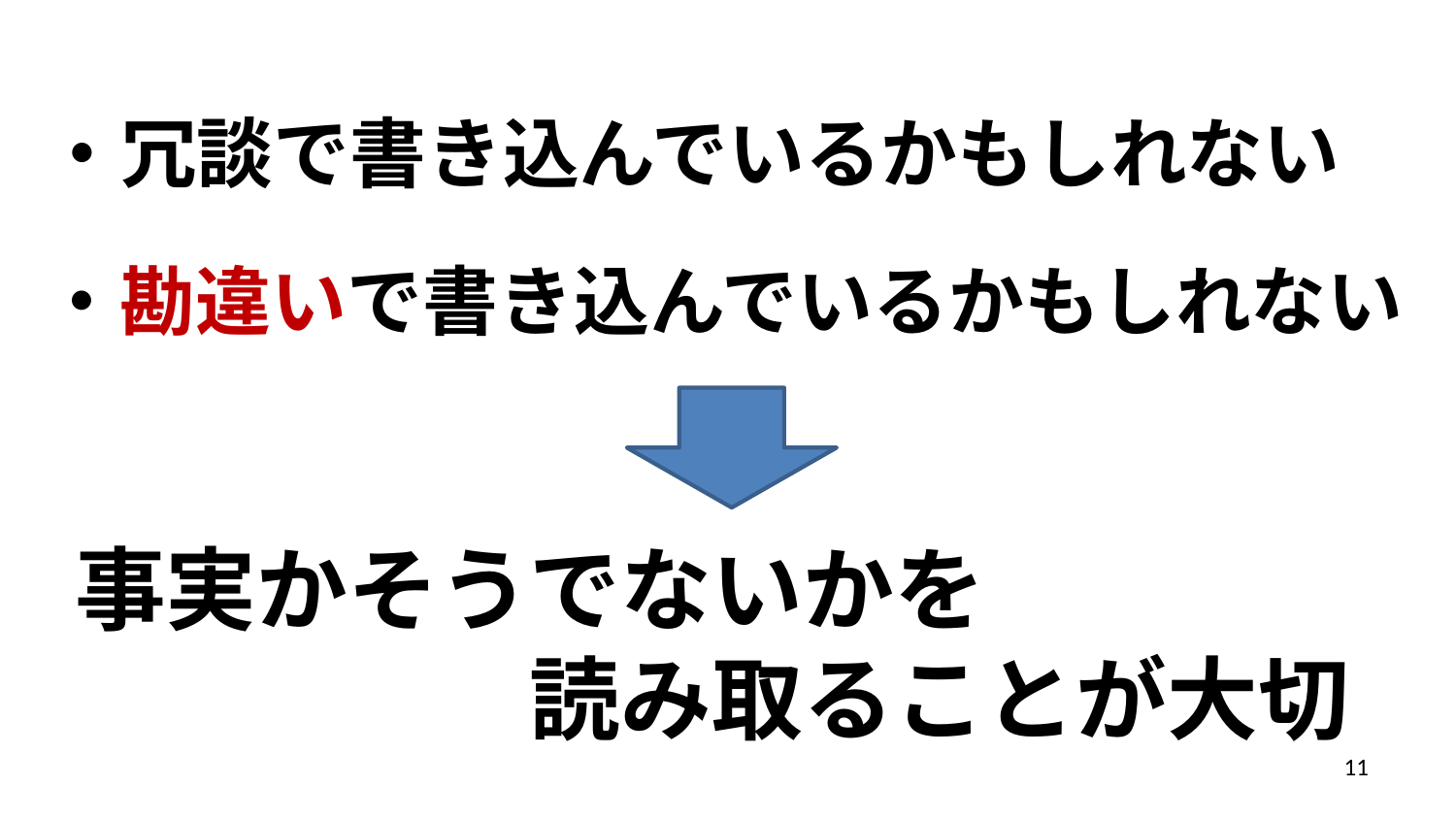

・冗談で書き込んでいるかもしれない

・勘違いで書き込んでいるかもしれない

事実かそうでないかを
　　　　　読み取ることが大切
11